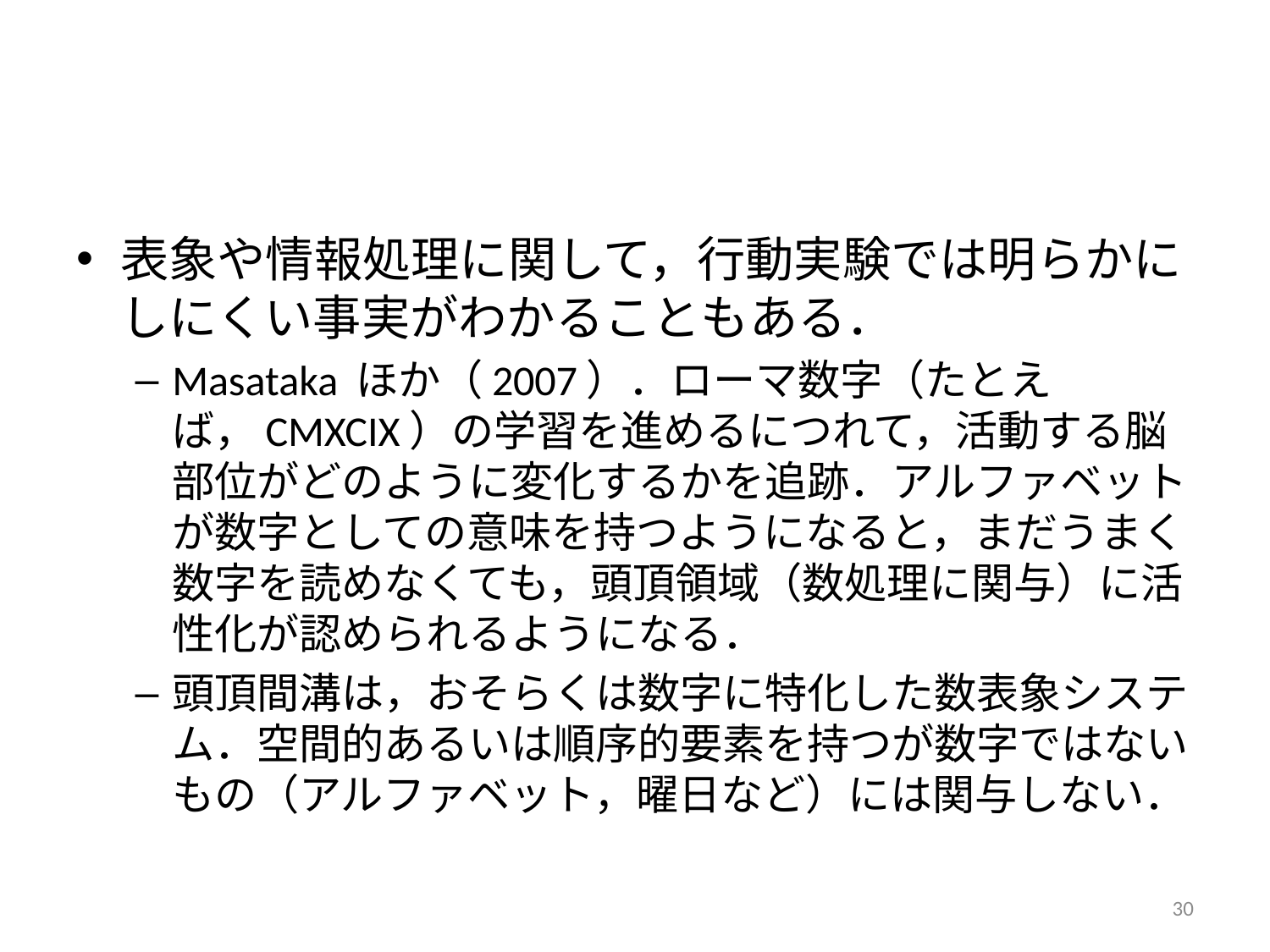

#
表象や情報処理に関して，行動実験では明らかにしにくい事実がわかることもある．
Masataka ほか（2007）．ローマ数字（たとえば，CMXCIX）の学習を進めるにつれて，活動する脳部位がどのように変化するかを追跡．アルファベットが数字としての意味を持つようになると，まだうまく数字を読めなくても，頭頂領域（数処理に関与）に活性化が認められるようになる．
頭頂間溝は，おそらくは数字に特化した数表象システム．空間的あるいは順序的要素を持つが数字ではないもの（アルファベット，曜日など）には関与しない．
30